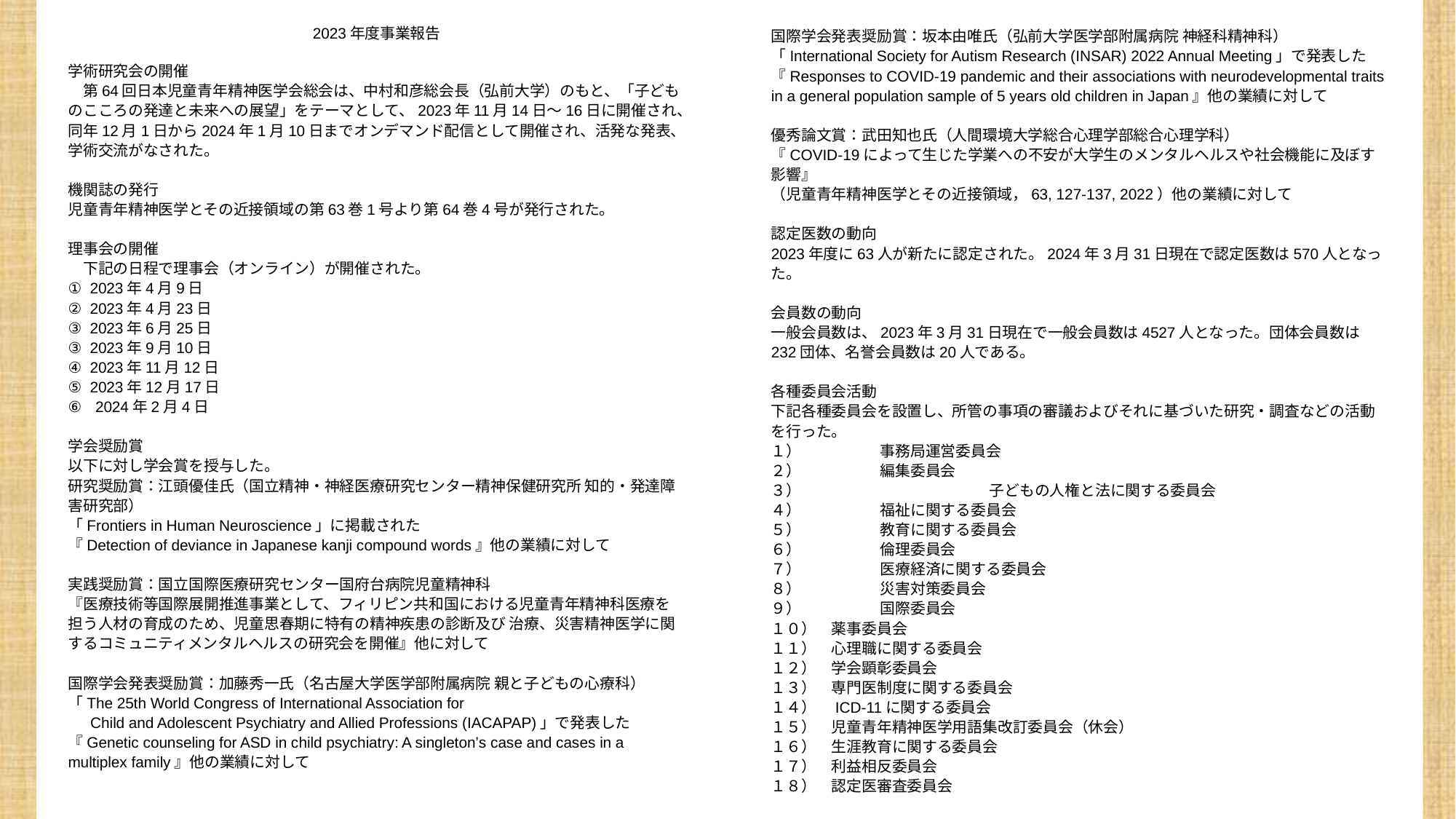

2023年度事業報告

学術研究会の開催
　第64回日本児童青年精神医学会総会は、中村和彦総会長（弘前大学）のもと、「子どものこころの発達と未来への展望」をテーマとして、2023年11月14日〜16日に開催され、同年12月1日から2024年1月10日までオンデマンド配信として開催され、活発な発表、学術交流がなされた。

機関誌の発行
児童青年精神医学とその近接領域の第63巻1号より第64巻4号が発行された。

理事会の開催
　下記の日程で理事会（オンライン）が開催された。
①  2023年4月9日
②  2023年4月23日
③  2023年6月25日
③  2023年9月10日
④  2023年11月12日
⑤  2023年12月17日
2024年2月4日

学会奨励賞
以下に対し学会賞を授与した。
研究奨励賞：江頭優佳氏（国立精神・神経医療研究センター精神保健研究所 知的・発達障害研究部）
「Frontiers in Human Neuroscience」に掲載された
『Detection of deviance in Japanese kanji compound words』他の業績に対して

実践奨励賞：国立国際医療研究センター国府台病院児童精神科
『医療技術等国際展開推進事業として、フィリピン共和国における児童青年精神科医療を担う人材の育成のため、児童思春期に特有の精神疾患の診断及び 治療、災害精神医学に関するコミュニティメンタルヘルスの研究会を開催』他に対して

国際学会発表奨励賞：加藤秀一氏（名古屋大学医学部附属病院 親と子どもの心療科）「The 25th World Congress of International Association for
　 Child and Adolescent Psychiatry and Allied Professions (IACAPAP)」で発表した『Genetic counseling for ASD in child psychiatry: A singleton’s case and cases in a multiplex family』他の業績に対して

国際学会発表奨励賞：坂本由唯氏（弘前大学医学部附属病院 神経科精神科）
「International Society for Autism Research (INSAR) 2022 Annual Meeting」で発表した
『Responses to COVID-19 pandemic and their associations with neurodevelopmental traits in a general population sample of 5 years old children in Japan』他の業績に対して

優秀論文賞：武田知也氏（人間環境大学総合心理学部総合心理学科）
『COVID-19によって生じた学業への不安が大学生のメンタルヘルスや社会機能に及ぼす影響』
（児童青年精神医学とその近接領域，63, 127-137, 2022）他の業績に対して

認定医数の動向
2023年度に63人が新たに認定された。2024年3月31日現在で認定医数は570人となった。

会員数の動向
一般会員数は、2023年3月31日現在で一般会員数は4527人となった。団体会員数は232団体、名誉会員数は20人である。

各種委員会活動
下記各種委員会を設置し、所管の事項の審議およびそれに基づいた研究・調査などの活動を行った。
１）	事務局運営委員会
２）	編集委員会
３）		子どもの人権と法に関する委員会
４）	福祉に関する委員会
５）	教育に関する委員会
６）	倫理委員会
７）	医療経済に関する委員会
８）	災害対策委員会
９）	国際委員会
１０）　薬事委員会
１１）　心理職に関する委員会
１２）　学会顕彰委員会
１３）　専門医制度に関する委員会
１４）　ICD-11に関する委員会
１５）　児童青年精神医学用語集改訂委員会（休会）
１６）　生涯教育に関する委員会
１７）　利益相反委員会
１８）　認定医審査委員会